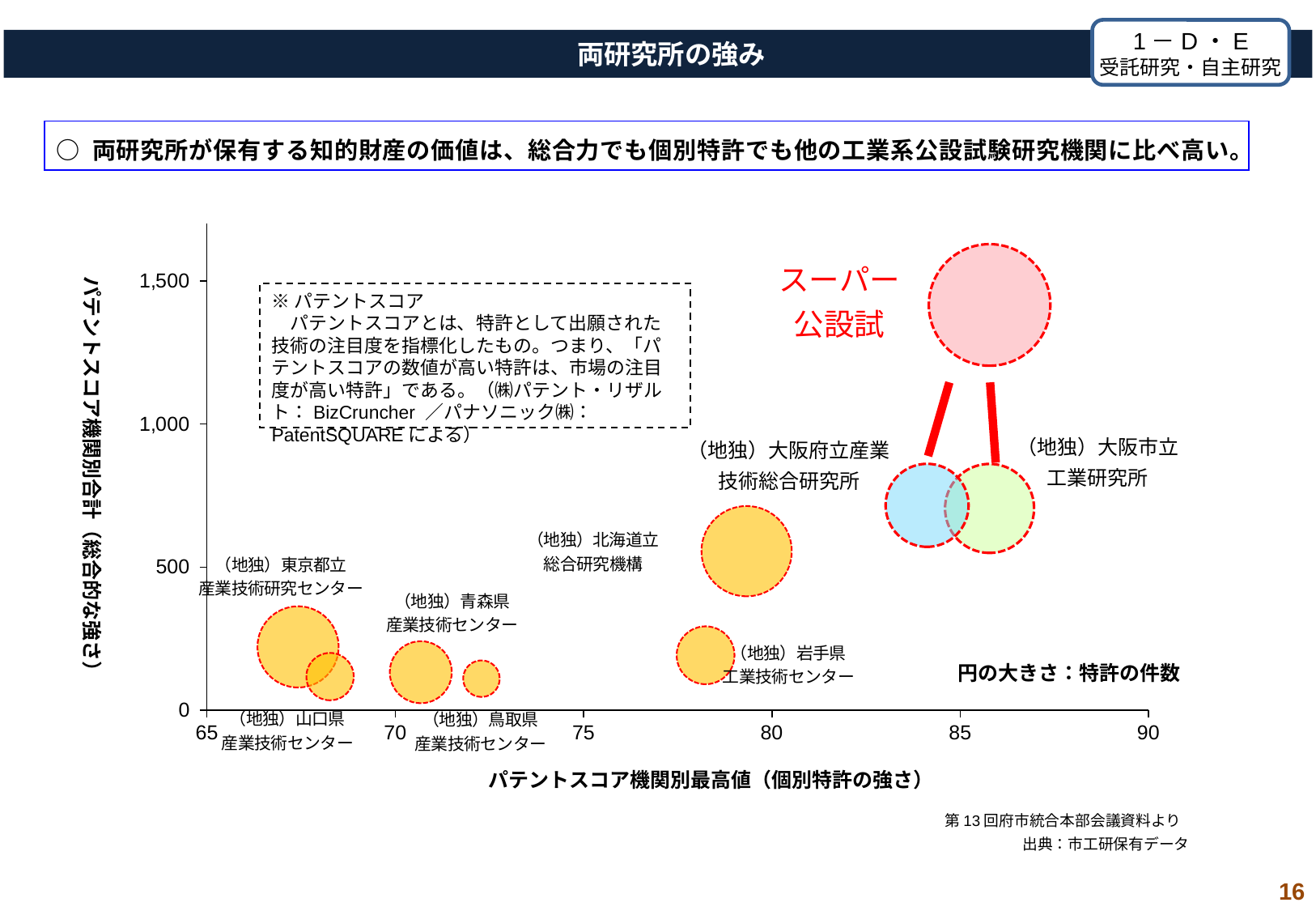

1－D・E
受託研究・自主研究
　両研究所の強み
○ 両研究所が保有する知的財産の価値は、総合力でも個別特許でも他の工業系公設試験研究機関に比べ高い。

### Chart

| Category | 統合後 |
|---|---|
※パテントスコア
　パテントスコアとは、特許として出願された技術の注目度を指標化したもの。つまり、「パテントスコアの数値が高い特許は、市場の注目度が高い特許」である。（㈱パテント・リザルト：BizCruncher ／パナソニック㈱：PatentSQUAREによる）

第13回府市統合本部会議資料より
出典：市工研保有データ
16